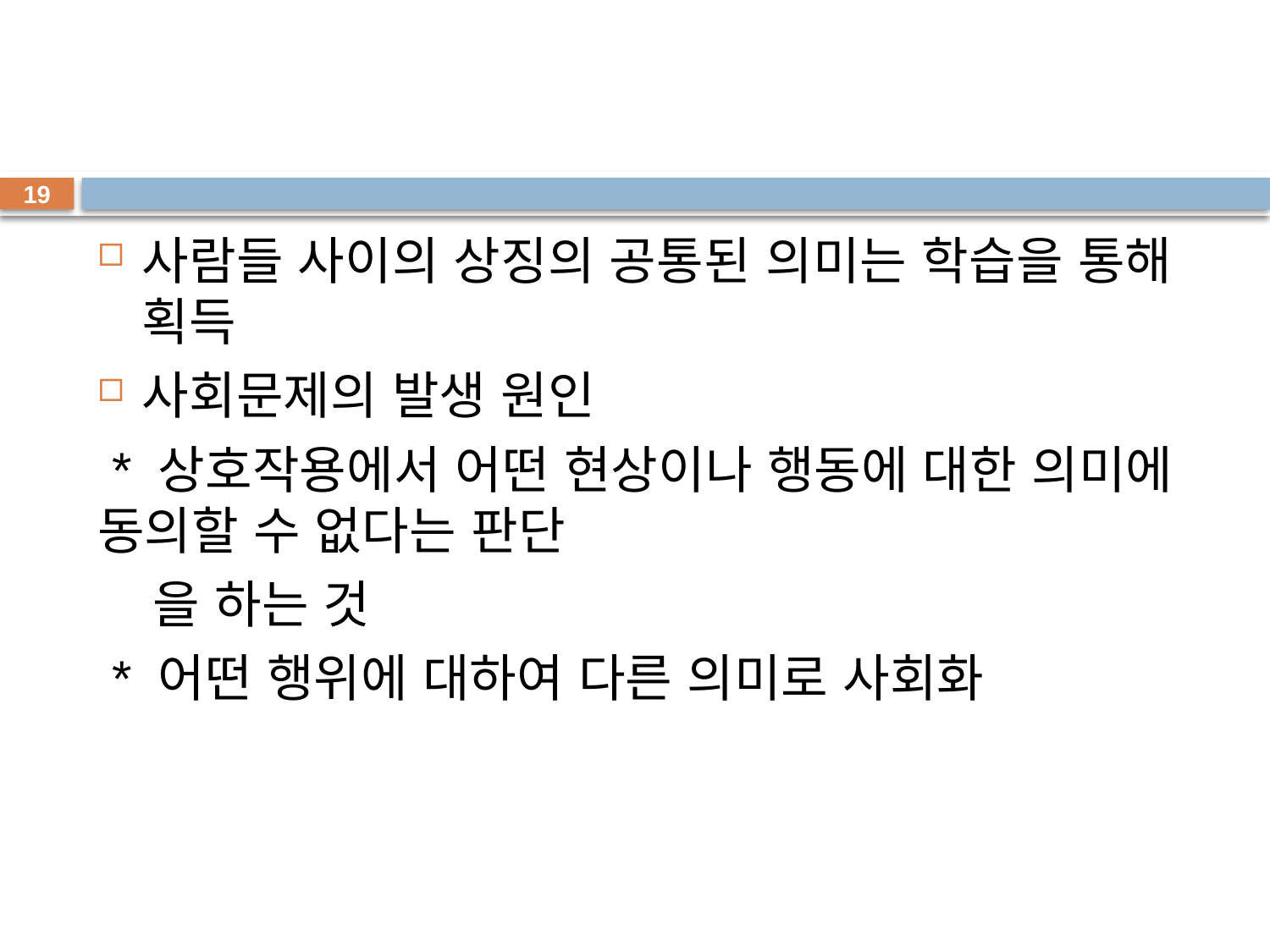

#
19
사람들 사이의 상징의 공통된 의미는 학습을 통해 획득
사회문제의 발생 원인
 * 상호작용에서 어떤 현상이나 행동에 대한 의미에 동의할 수 없다는 판단
   을 하는 것
 * 어떤 행위에 대하여 다른 의미로 사회화